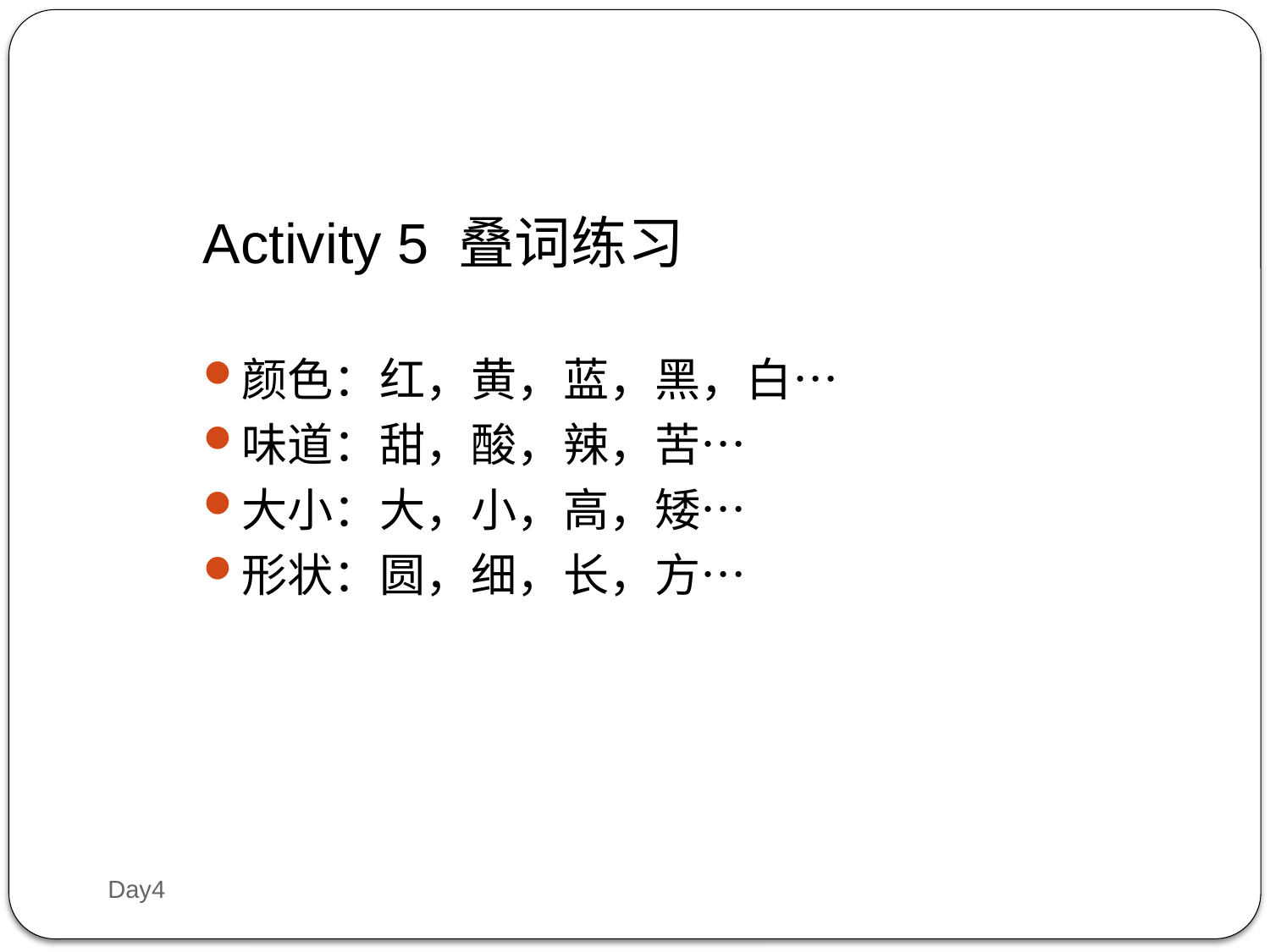

#
Activity 5 叠词练习

颜色：红，黄，蓝，黑，白…
味道：甜，酸，辣，苦…
大小：大，小，高，矮…
形状：圆，细，长，方…

Day4